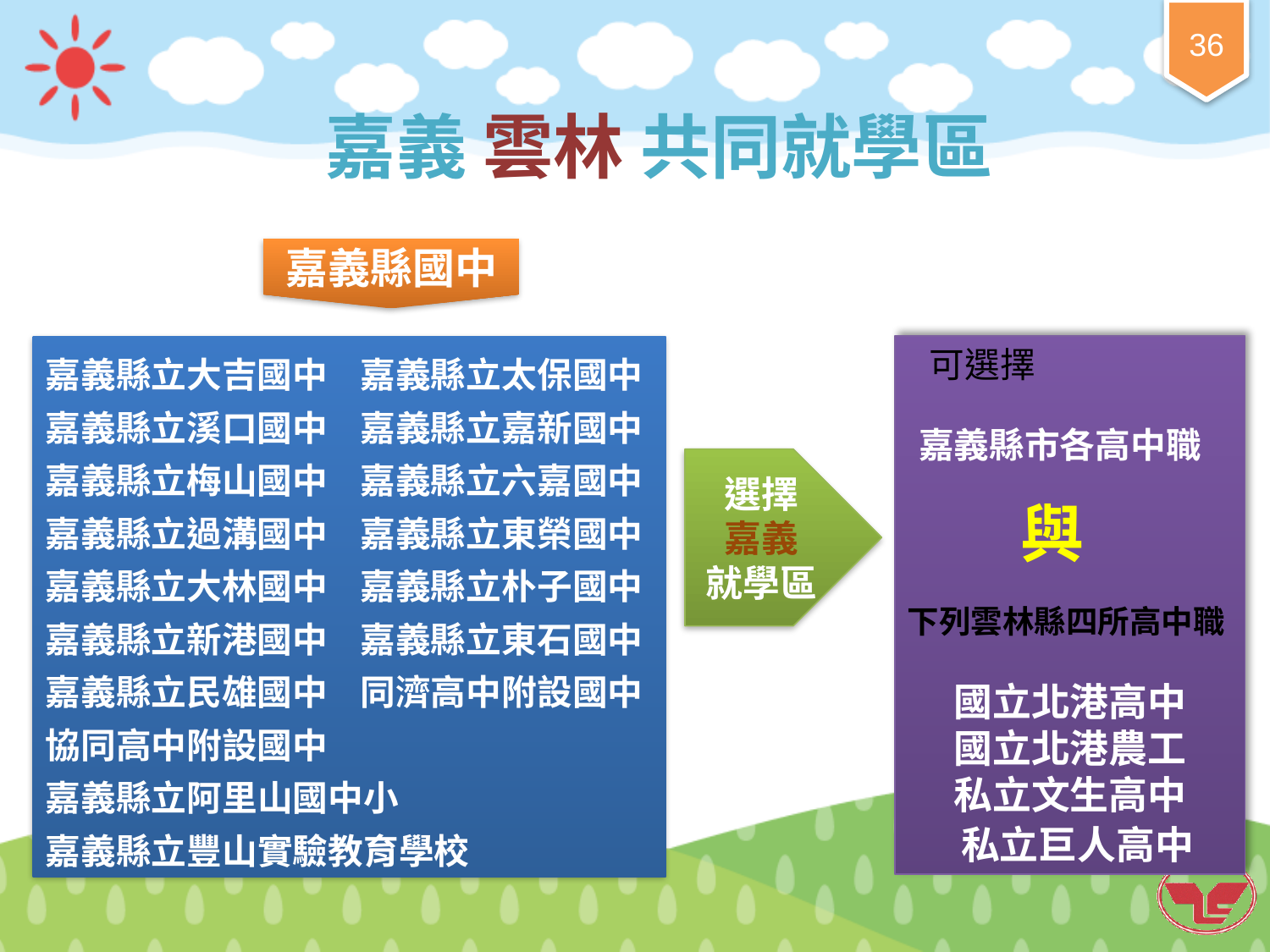

嘉義 雲林 共同就學區
嘉義縣國中
嘉義縣立大吉國中    嘉義縣立太保國中
嘉義縣立溪口國中    嘉義縣立嘉新國中
嘉義縣立梅山國中    嘉義縣立六嘉國中
嘉義縣立過溝國中    嘉義縣立東榮國中
嘉義縣立大林國中    嘉義縣立朴子國中
嘉義縣立新港國中    嘉義縣立東石國中
嘉義縣立民雄國中    同濟高中附設國中
協同高中附設國中
嘉義縣立阿里山國中小
嘉義縣立豐山實驗教育學校
  可選擇

 嘉義縣市各高中職

                  與

下列雲林縣四所高中職

國立北港高中
國立北港農工
私立文生高中
 私立巨人高中
選擇
嘉義
就學區